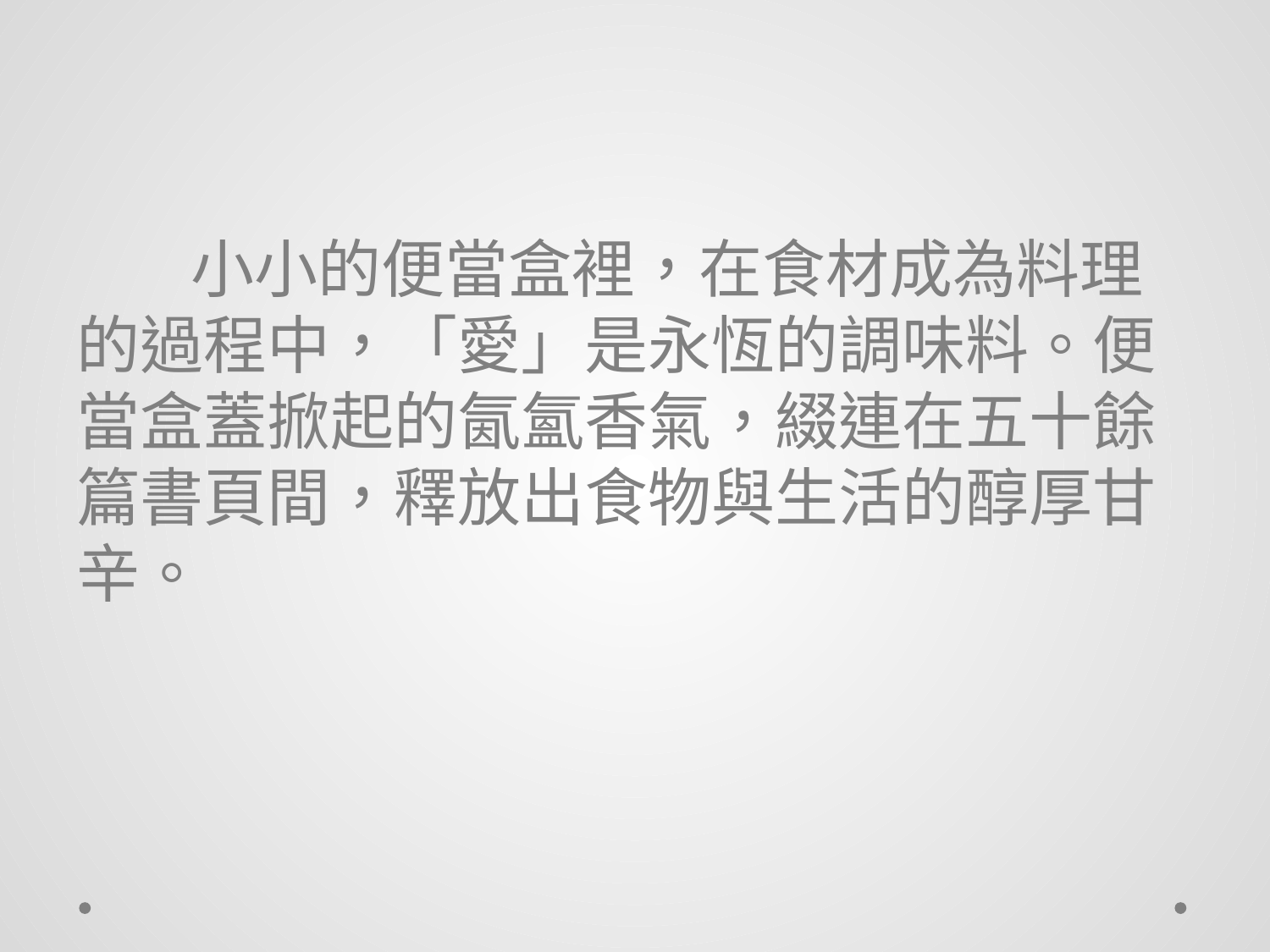

#
       小小的便當盒裡，在食材成為料理的過程中，「愛」是永恆的調味料。便當盒蓋掀起的氤氳香氣，綴連在五十餘篇書頁間，釋放出食物與生活的醇厚甘辛。